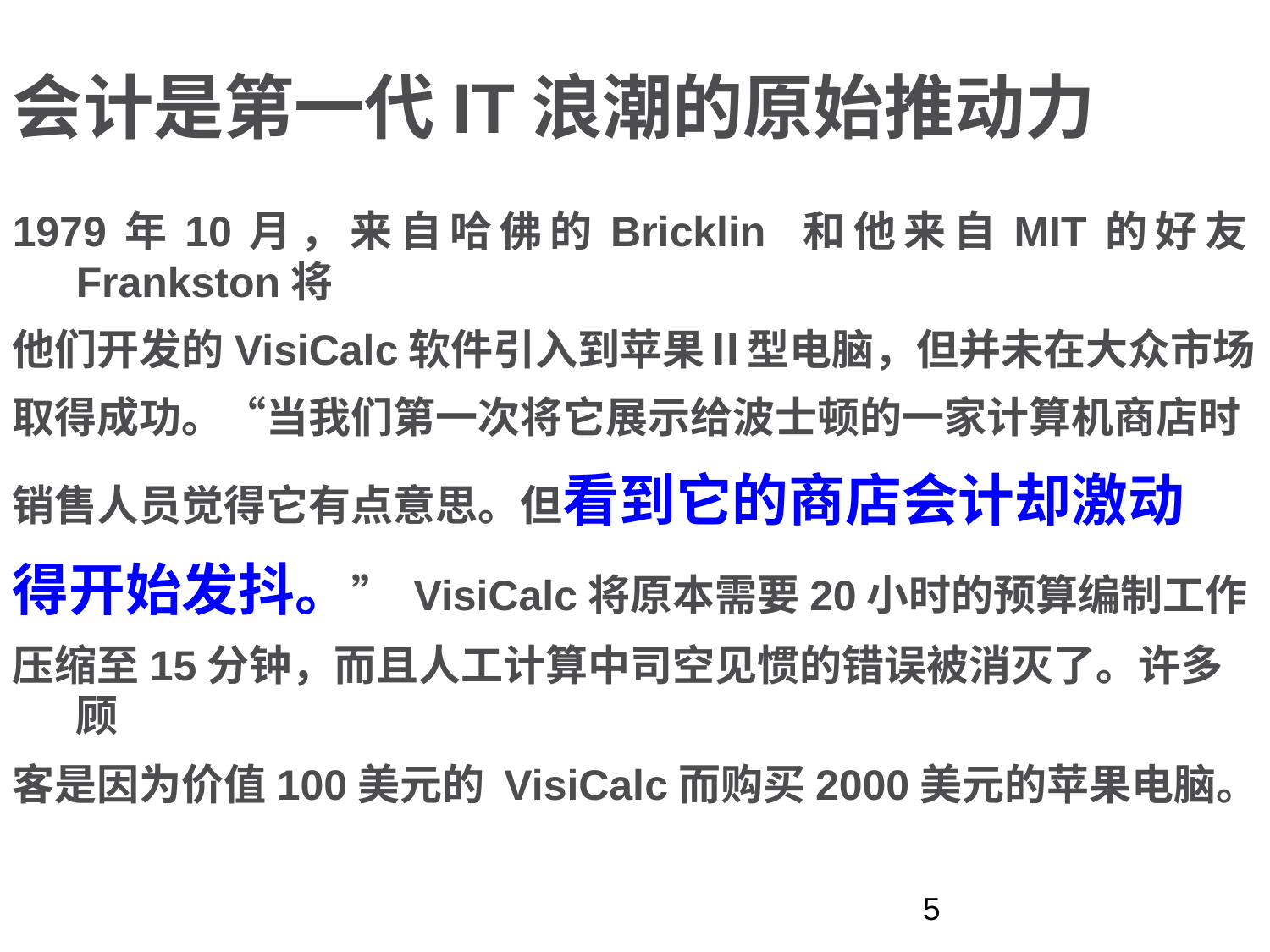

# 会计是第一代IT浪潮的原始推动力
1979年10月，来自哈佛的Bricklin 和他来自MIT的好友Frankston将
他们开发的VisiCalc软件引入到苹果Ⅱ型电脑，但并未在大众市场
取得成功。“当我们第一次将它展示给波士顿的一家计算机商店时
销售人员觉得它有点意思。但看到它的商店会计却激动
得开始发抖。” VisiCalc将原本需要20小时的预算编制工作
压缩至15分钟，而且人工计算中司空见惯的错误被消灭了。许多顾
客是因为价值100美元的 VisiCalc而购买2000美元的苹果电脑。

5